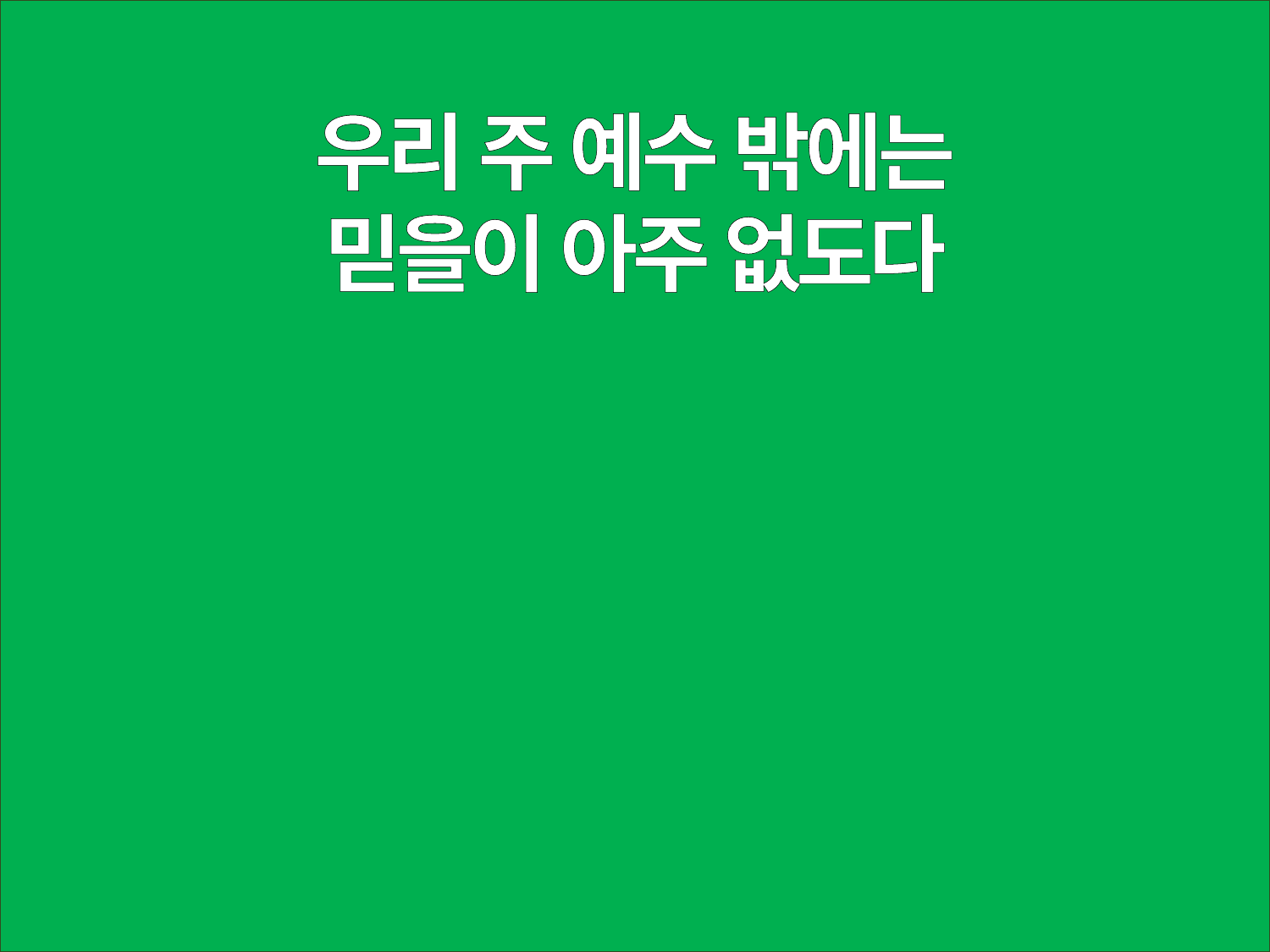

우리 주 예수 밖에는
믿을이 아주 없도다